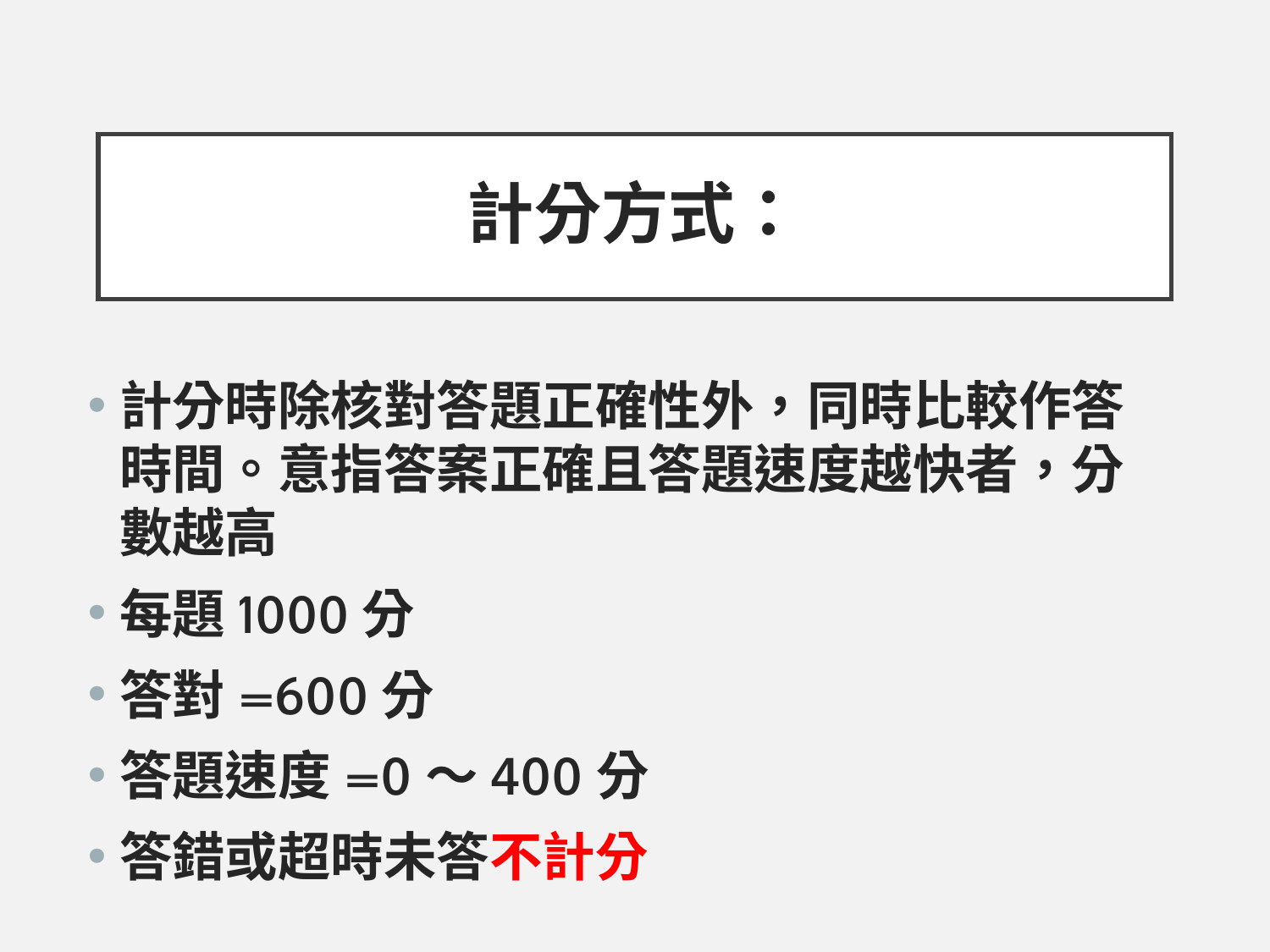

# 計分方式：
計分時除核對答題正確性外，同時比較作答時間。意指答案正確且答題速度越快者，分數越高
每題1000分
答對=600分
答題速度=0～400分
答錯或超時未答不計分